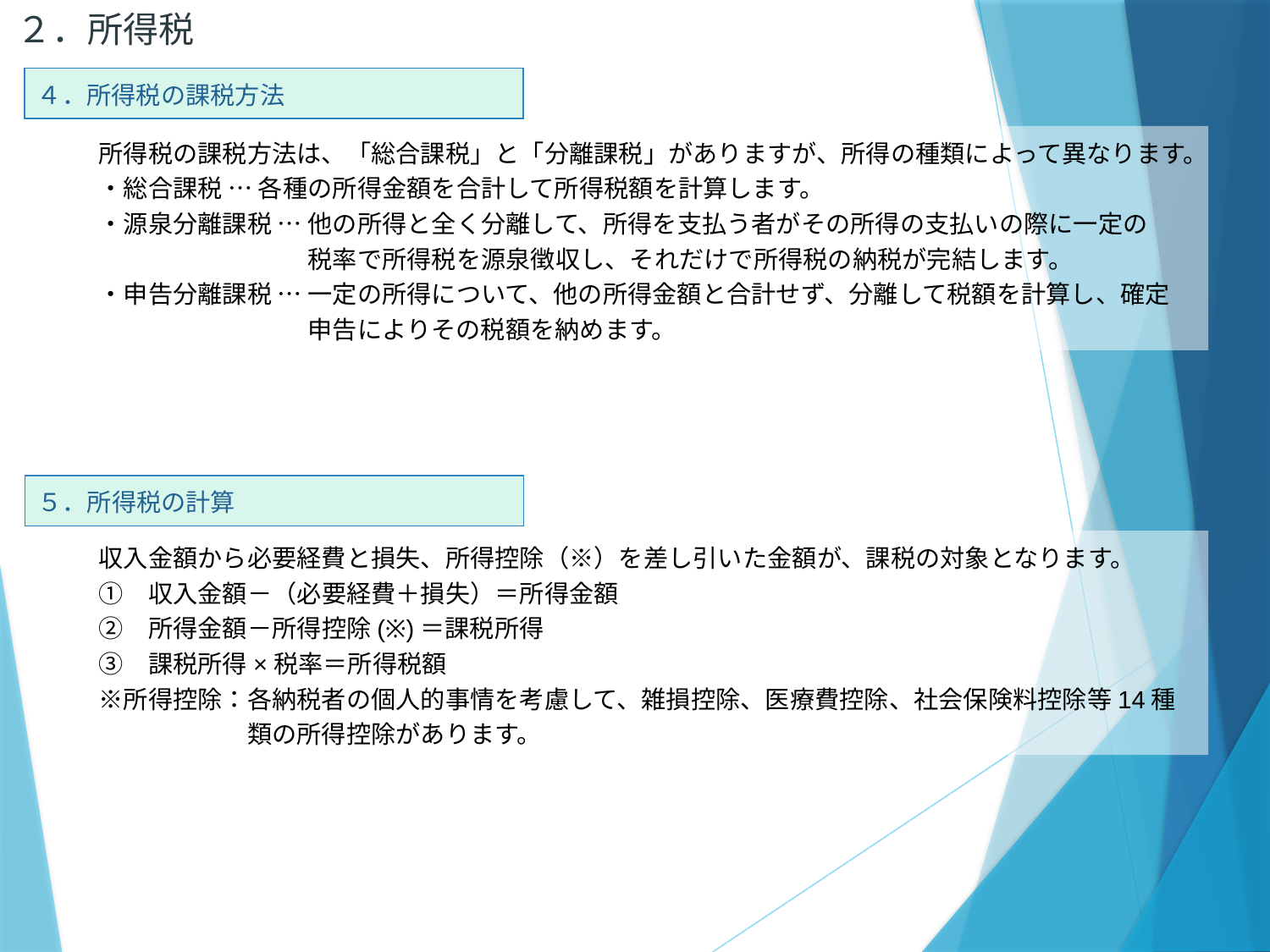

２．所得税
| ４．所得税の課税方法 |
| --- |
　所得税の課税方法は、「総合課税」と「分離課税」がありますが、所得の種類によって異なります。
　・総合課税 … 各種の所得金額を合計して所得税額を計算します。
　・源泉分離課税 … 他の所得と全く分離して、所得を支払う者がその所得の支払いの際に一定の
　　　　　　　　　  税率で所得税を源泉徴収し、それだけで所得税の納税が完結します。
　・申告分離課税 … 一定の所得について、他の所得金額と合計せず、分離して税額を計算し、確定
　　　　　　　　　  申告によりその税額を納めます。
| ５．所得税の計算 |
| --- |
　収入金額から必要経費と損失、所得控除（※）を差し引いた金額が、課税の対象となります。
　①　収入金額－（必要経費＋損失）＝所得金額
　②　所得金額－所得控除(※)＝課税所得
　③　課税所得×税率＝所得税額
　※所得控除：各納税者の個人的事情を考慮して、雑損控除、医療費控除、社会保険料控除等14種
　　　　　　　類の所得控除があります。